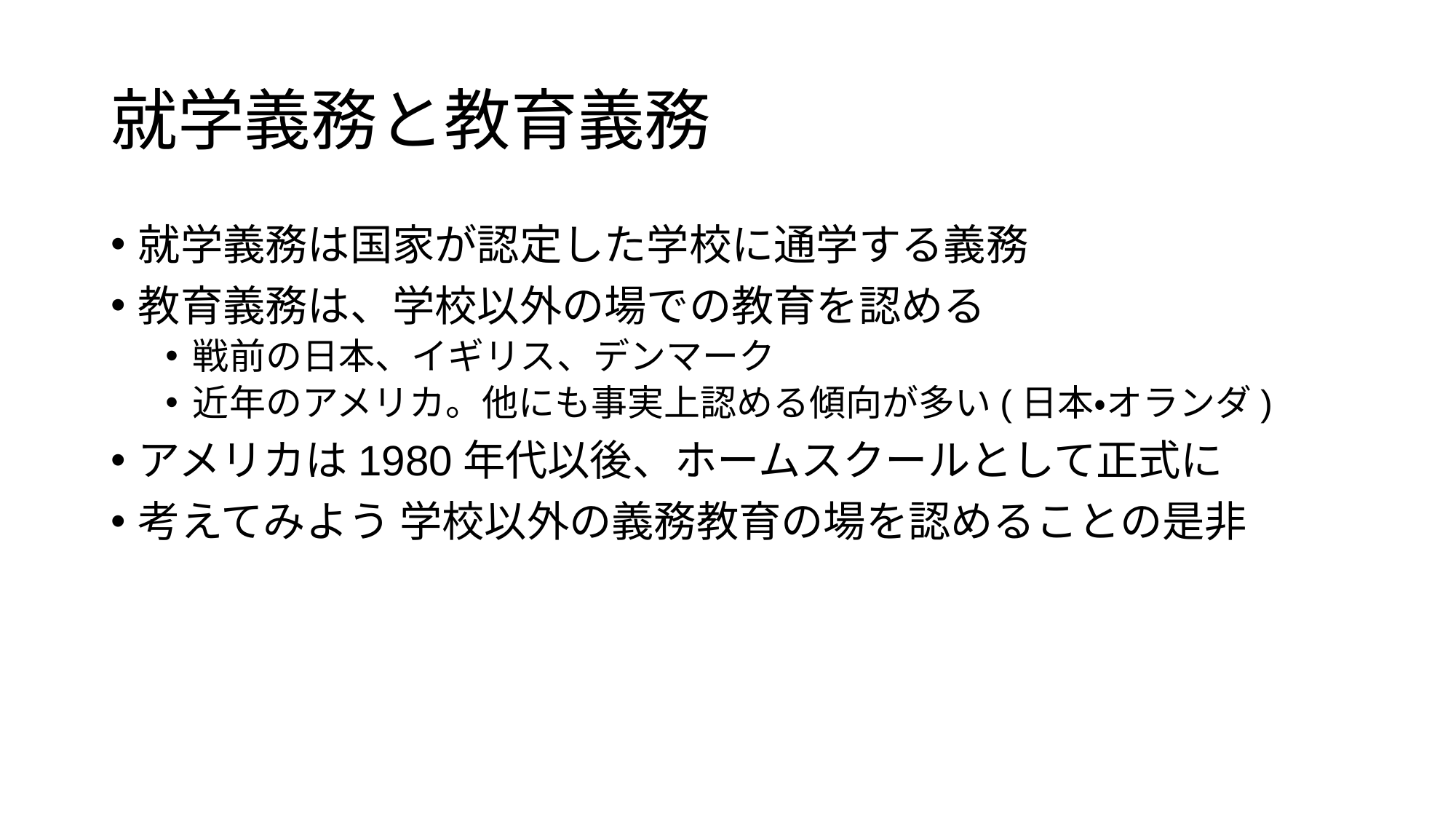

# 就学義務と教育義務
就学義務は国家が認定した学校に通学する義務
教育義務は、学校以外の場での教育を認める
戦前の日本、イギリス、デンマーク
近年のアメリカ。他にも事実上認める傾向が多い(日本・オランダ)
アメリカは1980年代以後、ホームスクールとして正式に
考えてみよう 学校以外の義務教育の場を認めることの是非